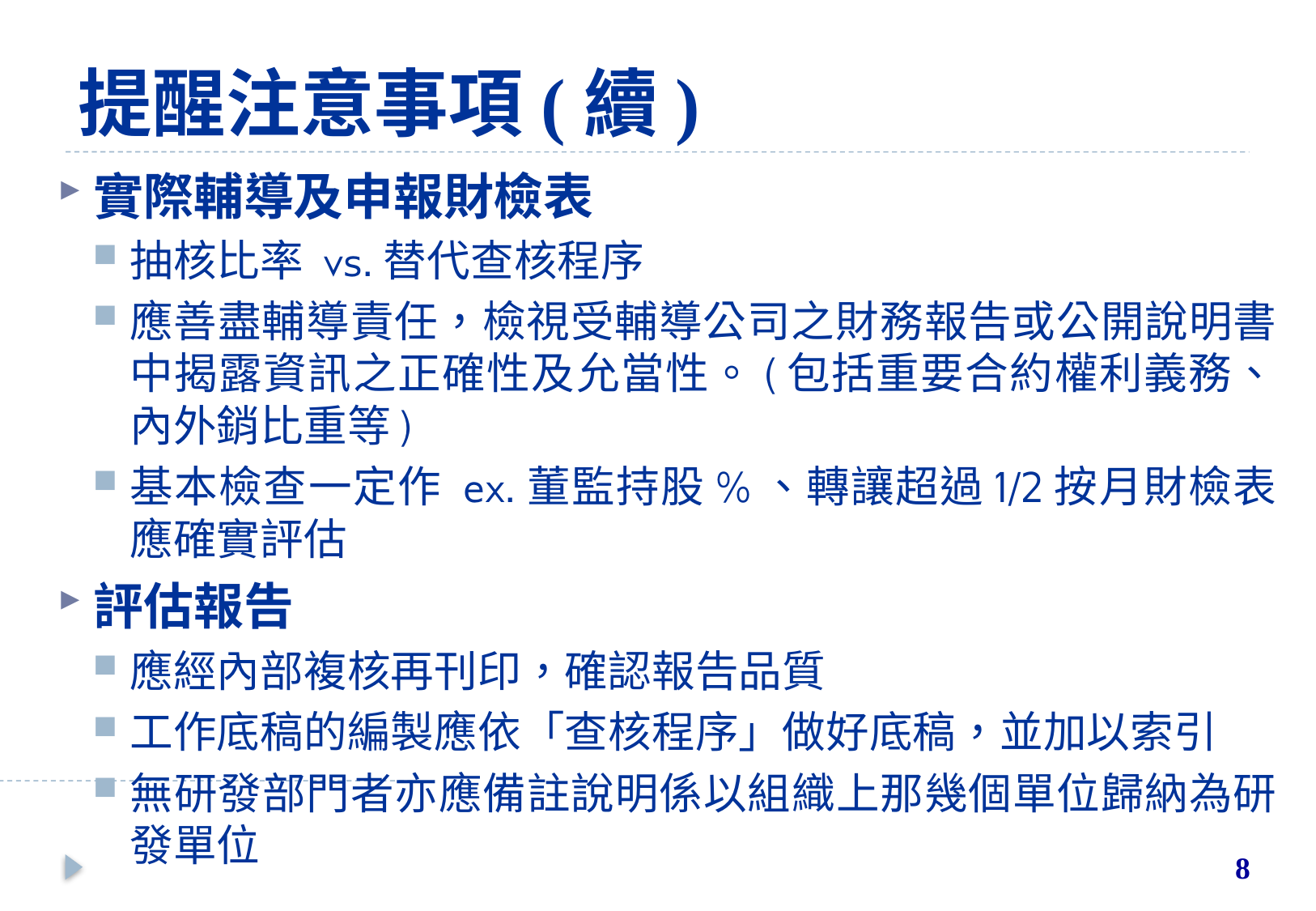

# 提醒注意事項(續)
實際輔導及申報財檢表
抽核比率 vs.替代查核程序
應善盡輔導責任，檢視受輔導公司之財務報告或公開說明書中揭露資訊之正確性及允當性。(包括重要合約權利義務、內外銷比重等)
基本檢查一定作 ex.董監持股%、轉讓超過1/2按月財檢表應確實評估
評估報告
應經內部複核再刊印，確認報告品質
工作底稿的編製應依「查核程序」做好底稿，並加以索引
無研發部門者亦應備註說明係以組織上那幾個單位歸納為研發單位

8